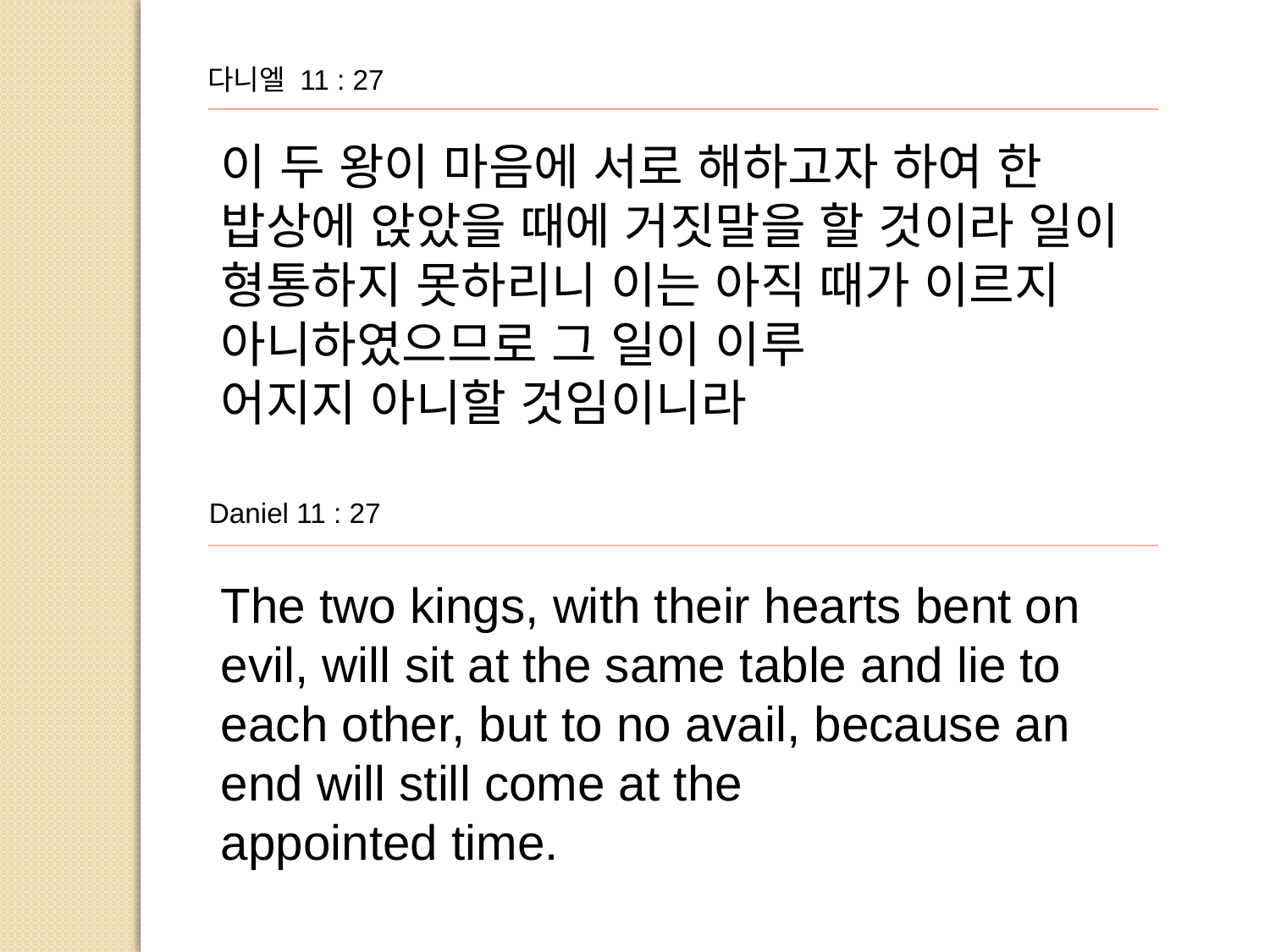

다니엘 11 : 27

이 두 왕이 마음에 서로 해하고자 하여 한 밥상에 앉았을 때에 거짓말을 할 것이라 일이 형통하지 못하리니 이는 아직 때가 이르지 아니하였으므로 그 일이 이루
어지지 아니할 것임이니라
Daniel 11 : 27

The two kings, with their hearts bent on evil, will sit at the same table and lie to each other, but to no avail, because an end will still come at the
appointed time.